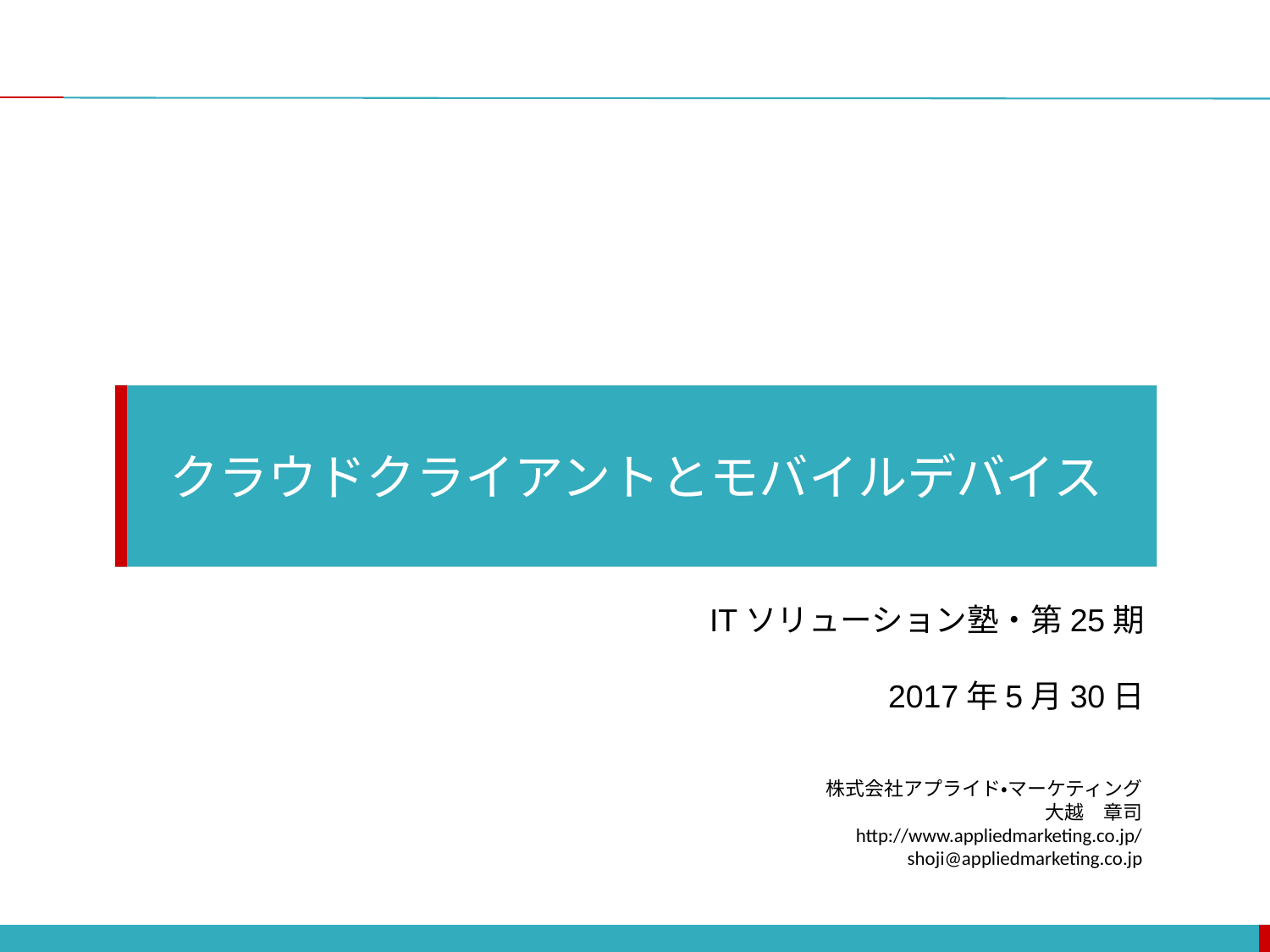

クラウドクライアントとモバイルデバイス
ITソリューション塾・第25期

2017年5月30日
株式会社アプライド・マーケティング
大越　章司
http://www.appliedmarketing.co.jp/
shoji@appliedmarketing.co.jp